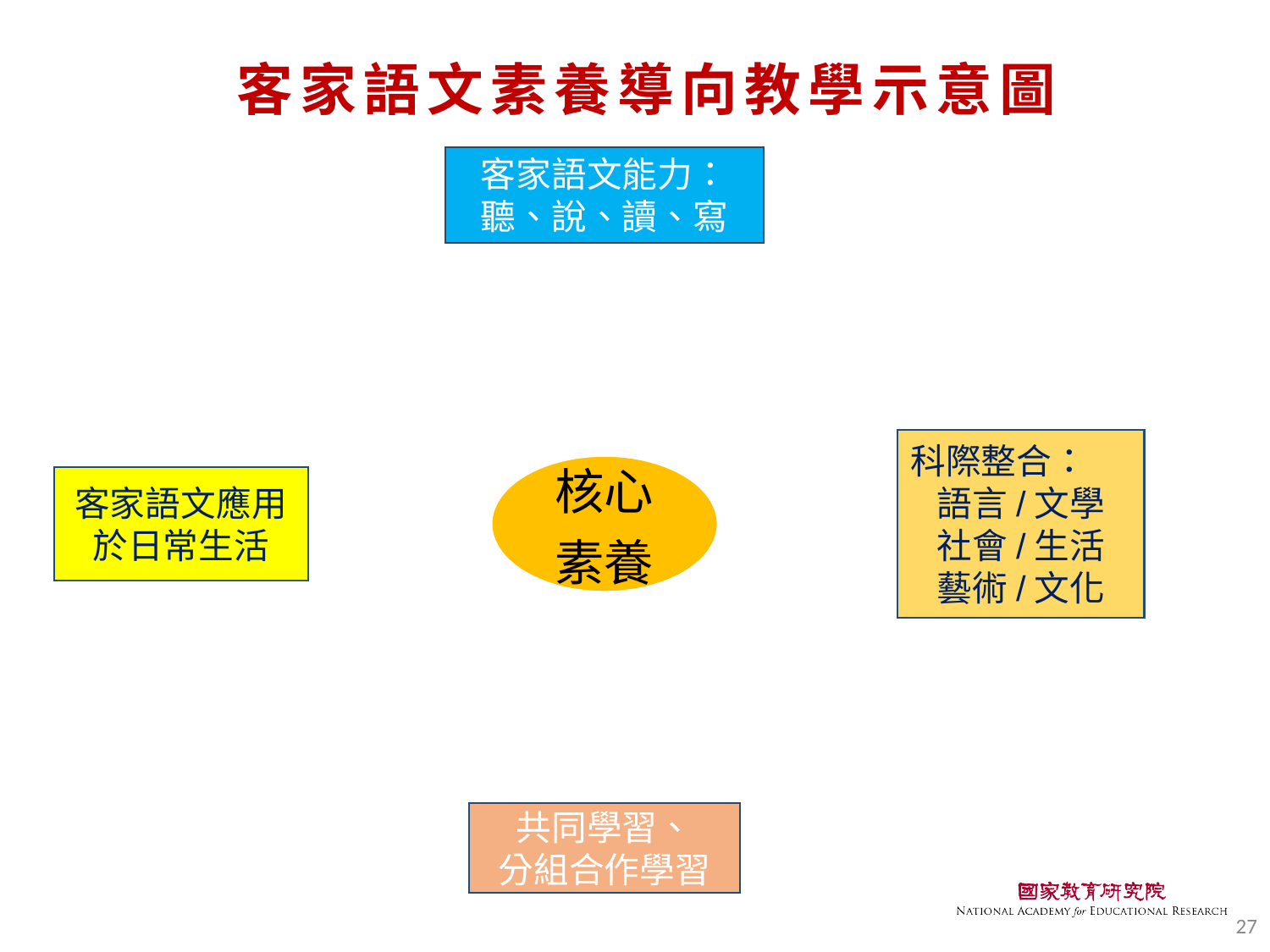

# 客家語文素養導向教學示意圖
客家語文能力：
聽、說、讀、寫
核心
素養
科際整合：
語言/文學
社會/生活
藝術/文化
客家語文應用於日常生活
共同學習、
分組合作學習
27